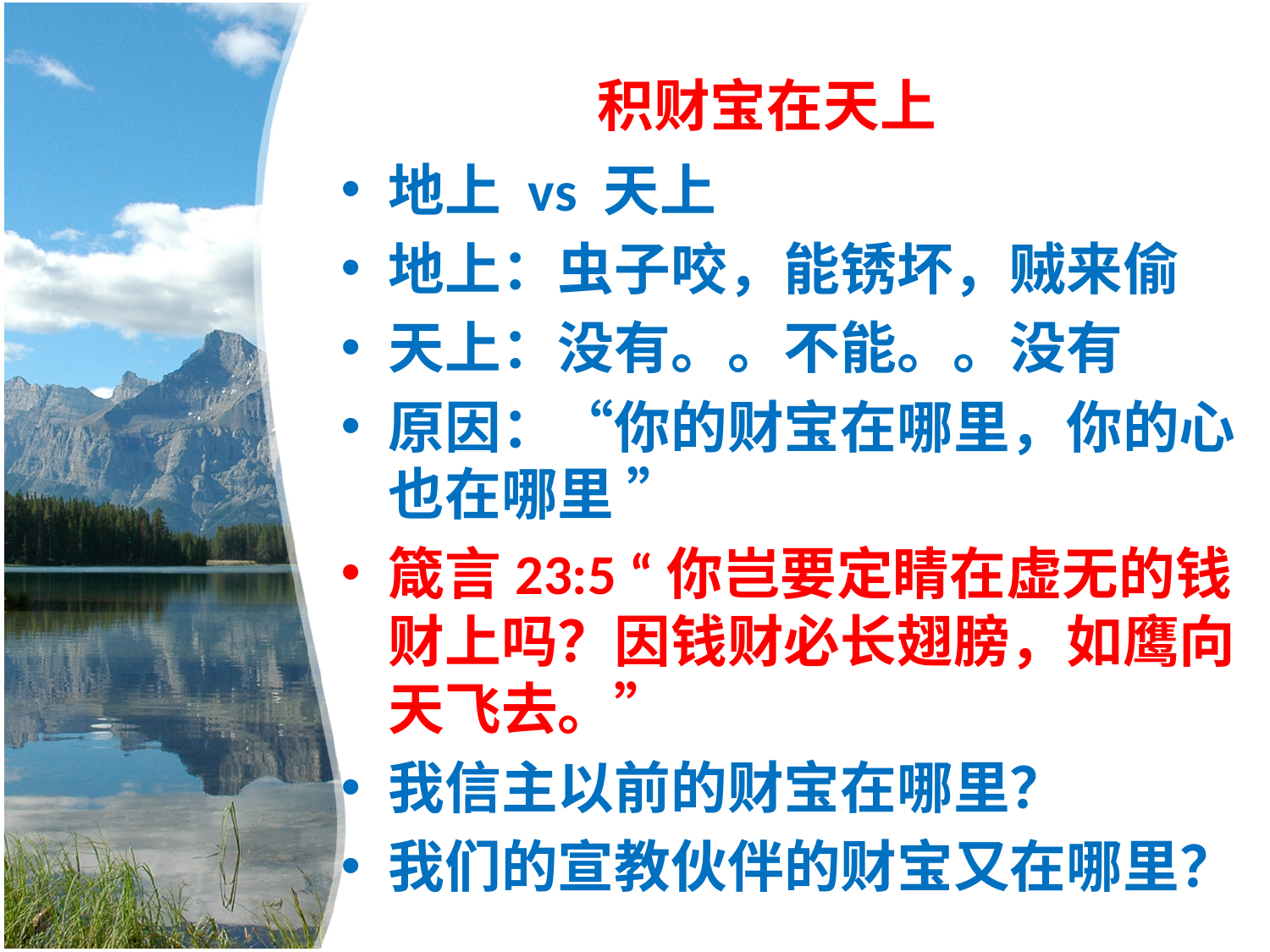

# 积财宝在天上
地上 vs 天上
地上：虫子咬，能锈坏，贼来偷
天上：没有。。不能。。没有
原因：“你的财宝在哪里，你的心也在哪里 ”
箴言23:5 “你岂要定睛在虚无的钱财上吗？因钱财必长翅膀，如鹰向天飞去。”
我信主以前的财宝在哪里？
我们的宣教伙伴的财宝又在哪里？